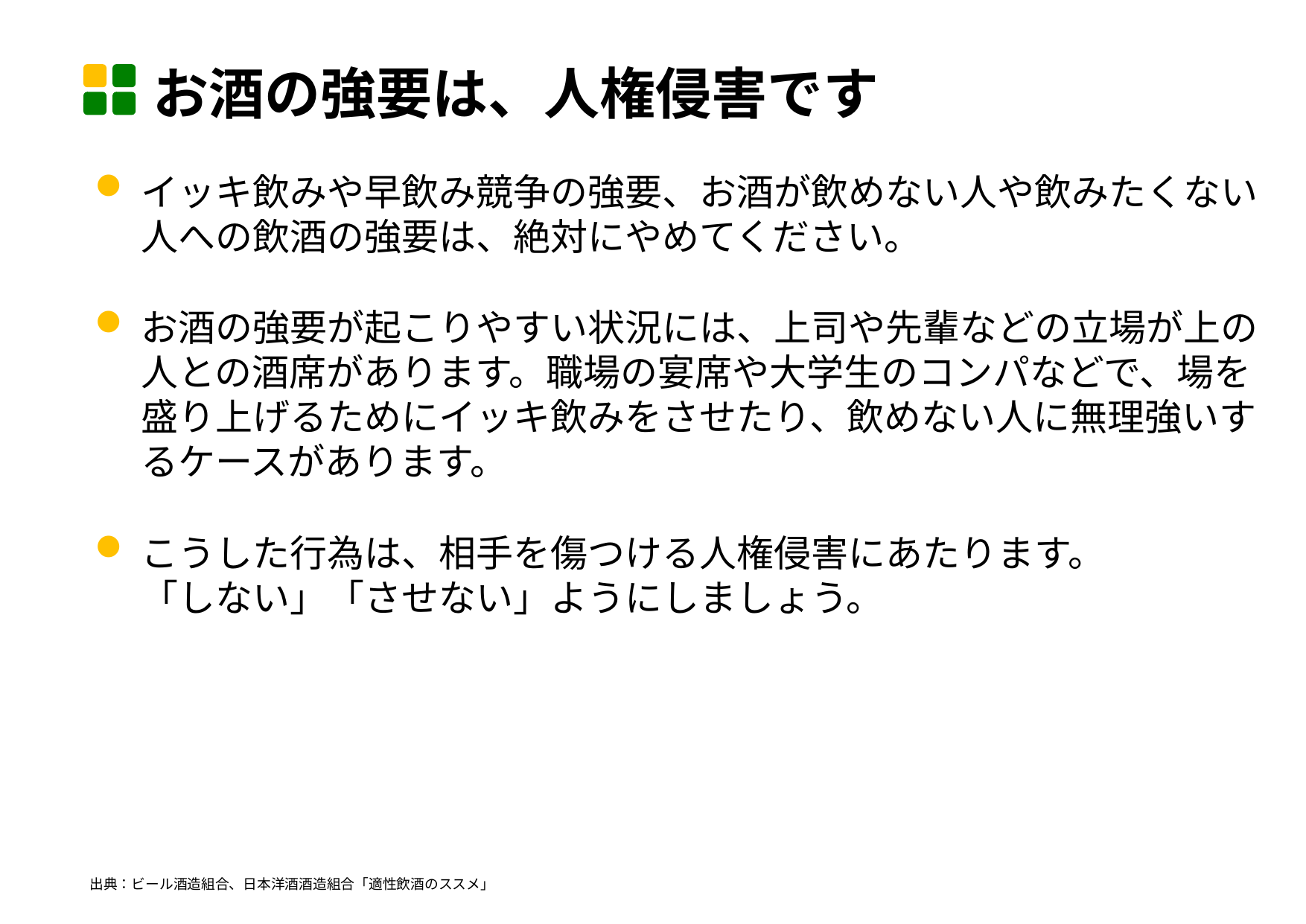

お酒の強要は、人権侵害です

イッキ飲みや早飲み競争の強要、お酒が飲めない人や飲みたくない人への飲酒の強要は、絶対にやめてください。
お酒の強要が起こりやすい状況には、上司や先輩などの立場が上の人との酒席があります。職場の宴席や大学生のコンパなどで、場を盛り上げるためにイッキ飲みをさせたり、飲めない人に無理強いするケースがあります。
こうした行為は、相手を傷つける人権侵害にあたります。
「しない」「させない」ようにしましょう。
出典：ビール酒造組合、日本洋酒酒造組合「適性飲酒のススメ」